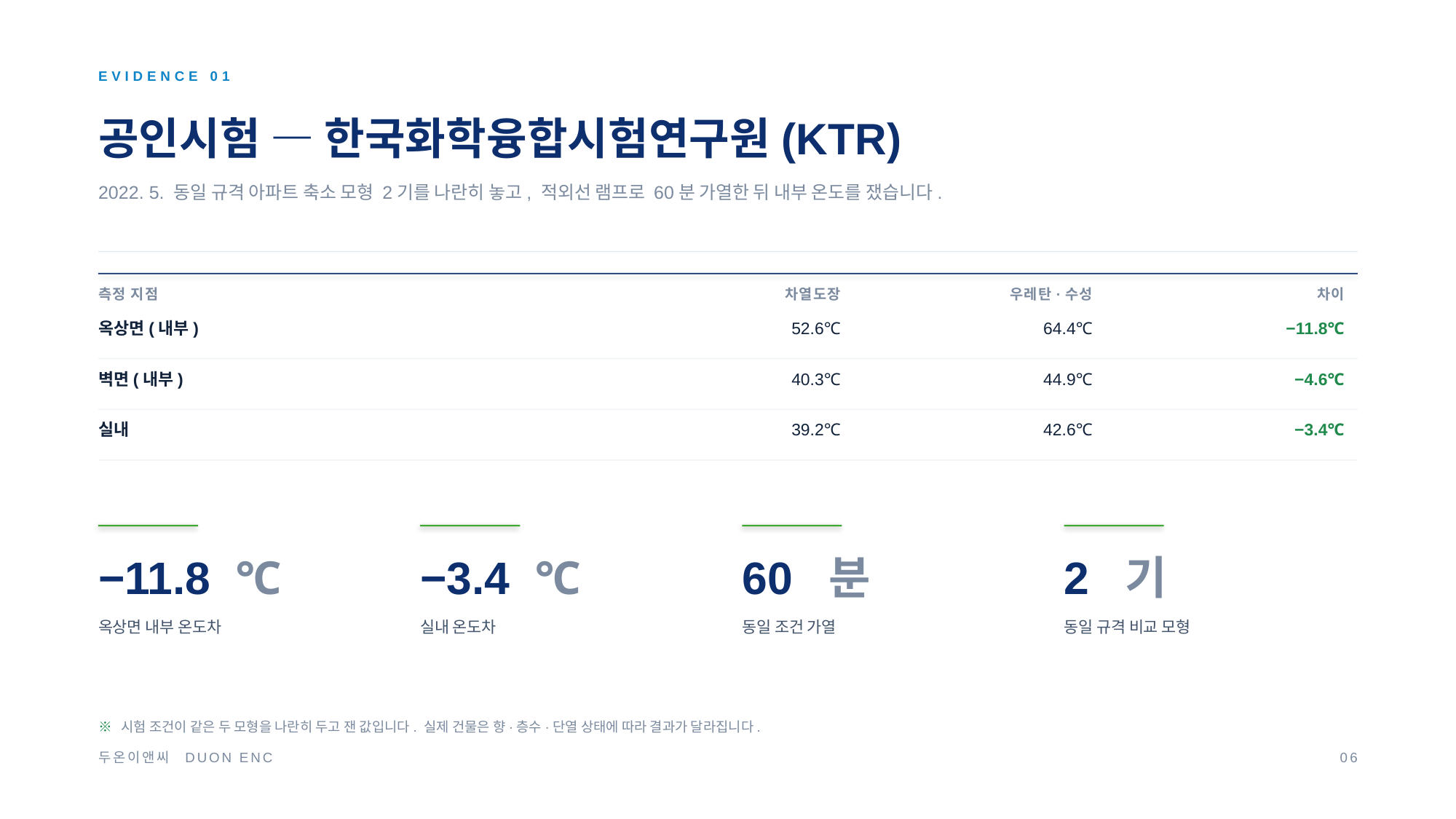

EVIDENCE 01
공인시험 — 한국화학융합시험연구원(KTR)
2022. 5. 동일 규격 아파트 축소 모형 2기를 나란히 놓고, 적외선 램프로 60분 가열한 뒤 내부 온도를 쟀습니다.

측정 지점
차열도장
우레탄·수성
차이
옥상면(내부)
52.6℃
64.4℃
−11.8℃

벽면(내부)
40.3℃
44.9℃
−4.6℃

실내
39.2℃
42.6℃
−3.4℃

−11.8  ℃
−3.4  ℃
60  분
2  기
옥상면 내부 온도차
실내 온도차
동일 조건 가열
동일 규격 비교 모형
※  시험 조건이 같은 두 모형을 나란히 두고 잰 값입니다. 실제 건물은 향·층수·단열 상태에 따라 결과가 달라집니다.
두온이앤씨  DUON ENC
06